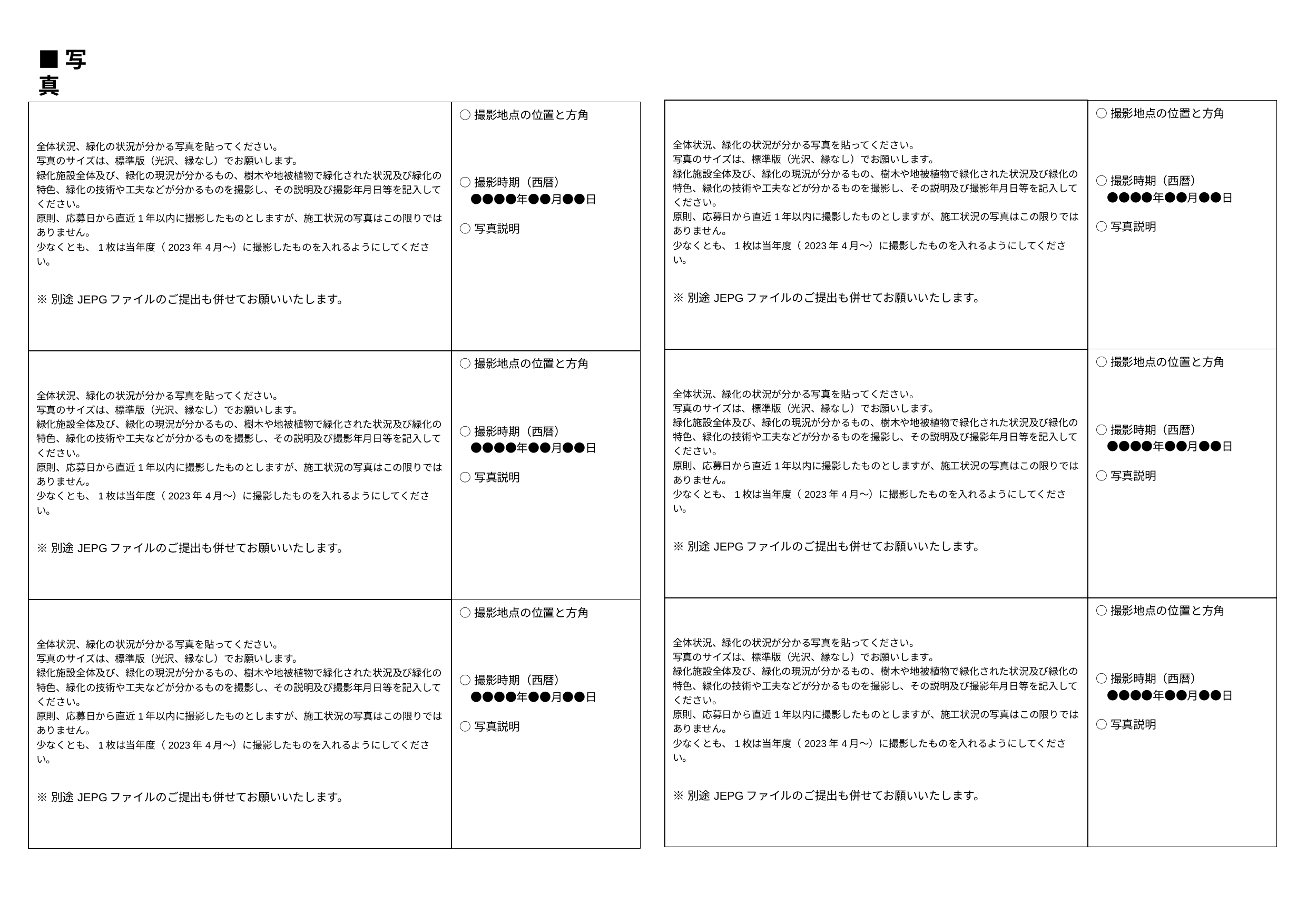

■写真
| 全体状況、緑化の状況が分かる写真を貼ってください。 写真のサイズは、標準版（光沢、縁なし）でお願いします。 緑化施設全体及び、緑化の現況が分かるもの、樹木や地被植物で緑化された状況及び緑化の特色、緑化の技術や工夫などが分かるものを撮影し、その説明及び撮影年月日等を記入してください。 原則、応募日から直近1年以内に撮影したものとしますが、施工状況の写真はこの限りではありません。 少なくとも、1枚は当年度（2023年4月～）に撮影したものを入れるようにしてください。 ※別途JEPGファイルのご提出も併せてお願いいたします。 | ○撮影地点の位置と方角 ○撮影時期（西暦） 　●●●●年●●月●●日 ○写真説明 |
| --- | --- |
| 全体状況、緑化の状況が分かる写真を貼ってください。 写真のサイズは、標準版（光沢、縁なし）でお願いします。 緑化施設全体及び、緑化の現況が分かるもの、樹木や地被植物で緑化された状況及び緑化の特色、緑化の技術や工夫などが分かるものを撮影し、その説明及び撮影年月日等を記入してください。 原則、応募日から直近1年以内に撮影したものとしますが、施工状況の写真はこの限りではありません。 少なくとも、1枚は当年度（2023年4月～）に撮影したものを入れるようにしてください。 ※別途JEPGファイルのご提出も併せてお願いいたします。 | ○撮影地点の位置と方角 ○撮影時期（西暦） 　●●●●年●●月●●日 ○写真説明 |
| 全体状況、緑化の状況が分かる写真を貼ってください。 写真のサイズは、標準版（光沢、縁なし）でお願いします。 緑化施設全体及び、緑化の現況が分かるもの、樹木や地被植物で緑化された状況及び緑化の特色、緑化の技術や工夫などが分かるものを撮影し、その説明及び撮影年月日等を記入してください。 原則、応募日から直近1年以内に撮影したものとしますが、施工状況の写真はこの限りではありません。 少なくとも、1枚は当年度（2023年4月～）に撮影したものを入れるようにしてください。 ※別途JEPGファイルのご提出も併せてお願いいたします。 | ○撮影地点の位置と方角 ○撮影時期（西暦） 　●●●●年●●月●●日 ○写真説明 |
| 全体状況、緑化の状況が分かる写真を貼ってください。 写真のサイズは、標準版（光沢、縁なし）でお願いします。 緑化施設全体及び、緑化の現況が分かるもの、樹木や地被植物で緑化された状況及び緑化の特色、緑化の技術や工夫などが分かるものを撮影し、その説明及び撮影年月日等を記入してください。 原則、応募日から直近1年以内に撮影したものとしますが、施工状況の写真はこの限りではありません。 少なくとも、1枚は当年度（2023年4月～）に撮影したものを入れるようにしてください。 ※別途JEPGファイルのご提出も併せてお願いいたします。 | ○撮影地点の位置と方角 ○撮影時期（西暦） 　●●●●年●●月●●日 ○写真説明 |
| --- | --- |
| 全体状況、緑化の状況が分かる写真を貼ってください。 写真のサイズは、標準版（光沢、縁なし）でお願いします。 緑化施設全体及び、緑化の現況が分かるもの、樹木や地被植物で緑化された状況及び緑化の特色、緑化の技術や工夫などが分かるものを撮影し、その説明及び撮影年月日等を記入してください。 原則、応募日から直近1年以内に撮影したものとしますが、施工状況の写真はこの限りではありません。 少なくとも、1枚は当年度（2023年4月～）に撮影したものを入れるようにしてください。 ※別途JEPGファイルのご提出も併せてお願いいたします。 | ○撮影地点の位置と方角 ○撮影時期（西暦） 　●●●●年●●月●●日 ○写真説明 |
| 全体状況、緑化の状況が分かる写真を貼ってください。 写真のサイズは、標準版（光沢、縁なし）でお願いします。 緑化施設全体及び、緑化の現況が分かるもの、樹木や地被植物で緑化された状況及び緑化の特色、緑化の技術や工夫などが分かるものを撮影し、その説明及び撮影年月日等を記入してください。 原則、応募日から直近1年以内に撮影したものとしますが、施工状況の写真はこの限りではありません。 少なくとも、1枚は当年度（2023年4月～）に撮影したものを入れるようにしてください。 ※別途JEPGファイルのご提出も併せてお願いいたします。 | ○撮影地点の位置と方角 ○撮影時期（西暦） 　●●●●年●●月●●日 ○写真説明 |